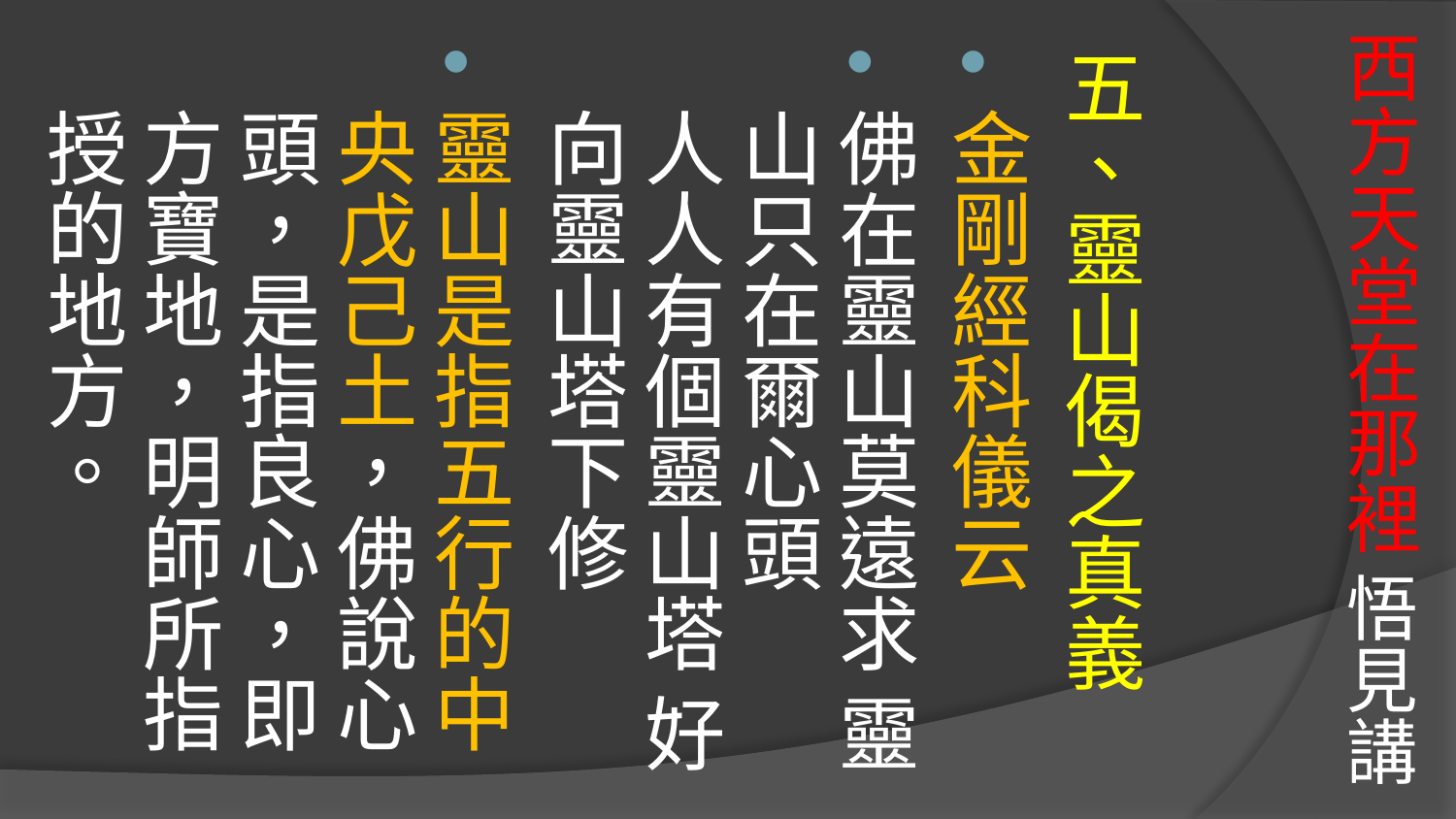

# 西方天堂在那裡 悟見講
五、靈山偈之真義
金剛經科儀云
佛在靈山莫遠求 靈山只在爾心頭
人人有個靈山塔 好向靈山塔下修
靈山是指五行的中央戊己土，佛說心頭，是指良心，即方寶地，明師所指授的地方。